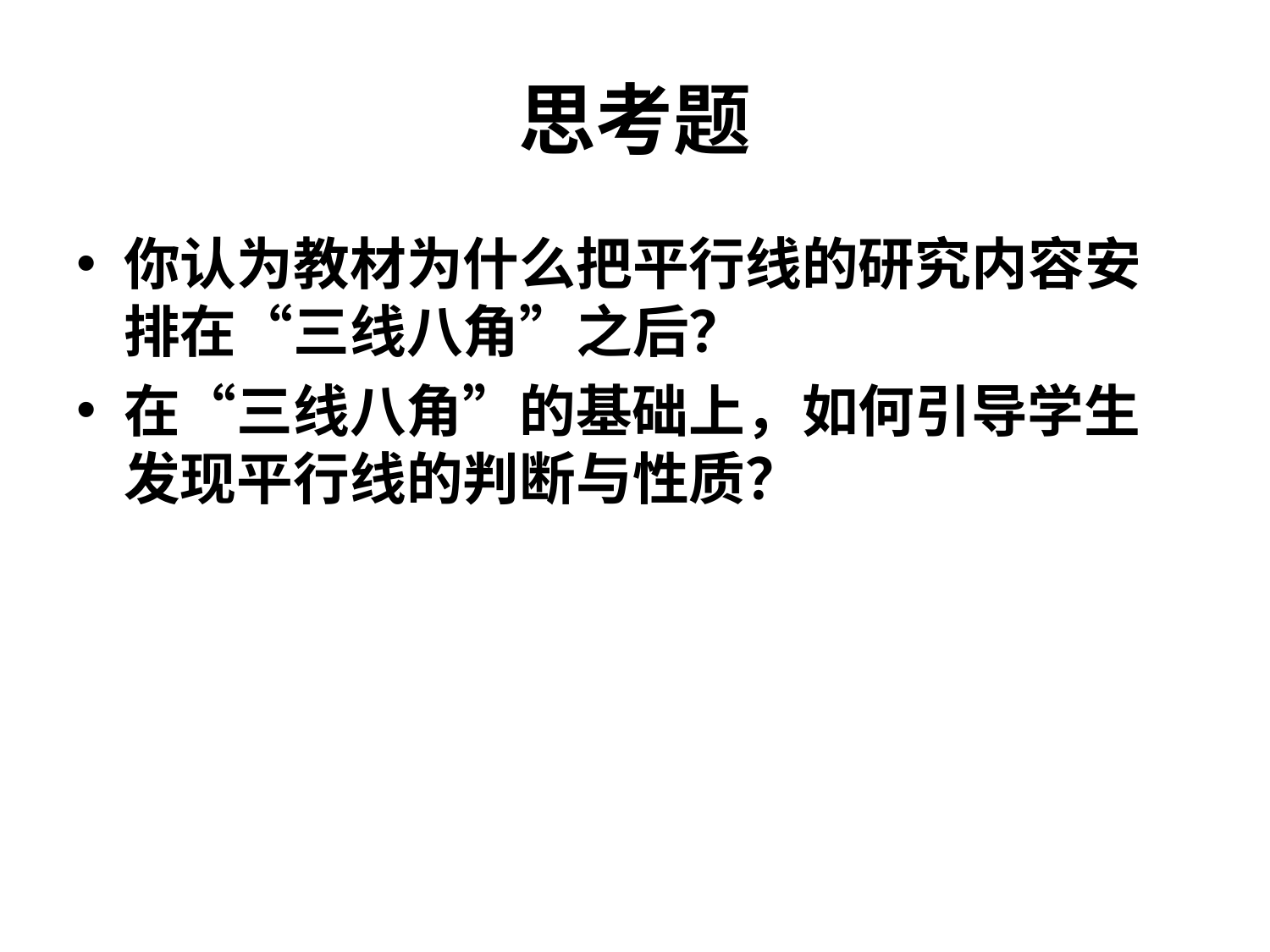

# 思考题
你认为教材为什么把平行线的研究内容安排在“三线八角”之后？
在“三线八角”的基础上，如何引导学生发现平行线的判断与性质？